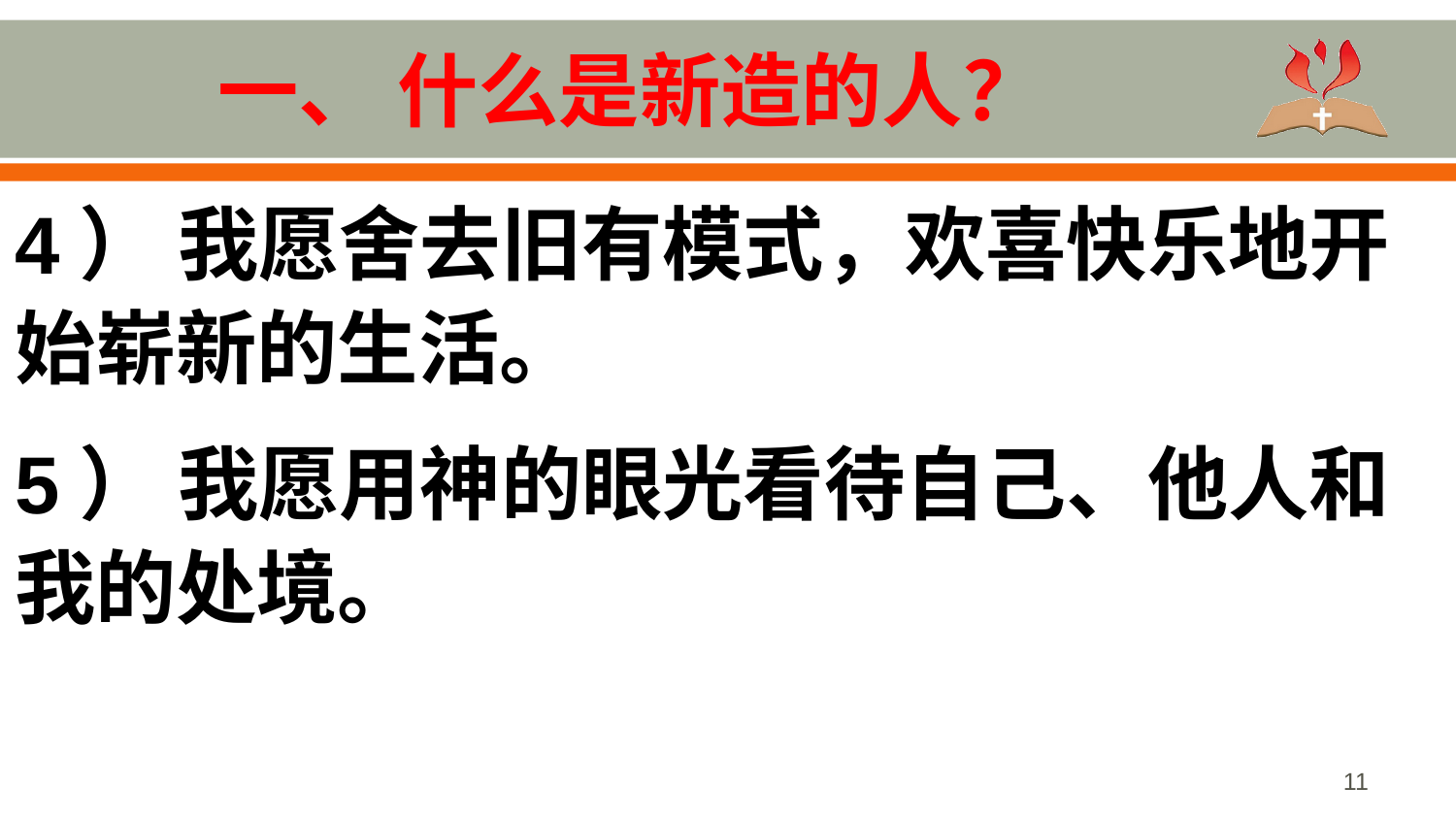

# 一、 什么是新造的人？
4） 我愿舍去旧有模式，欢喜快乐地开始崭新的生活。
5） 我愿用神的眼光看待自己、他人和我的处境。

11